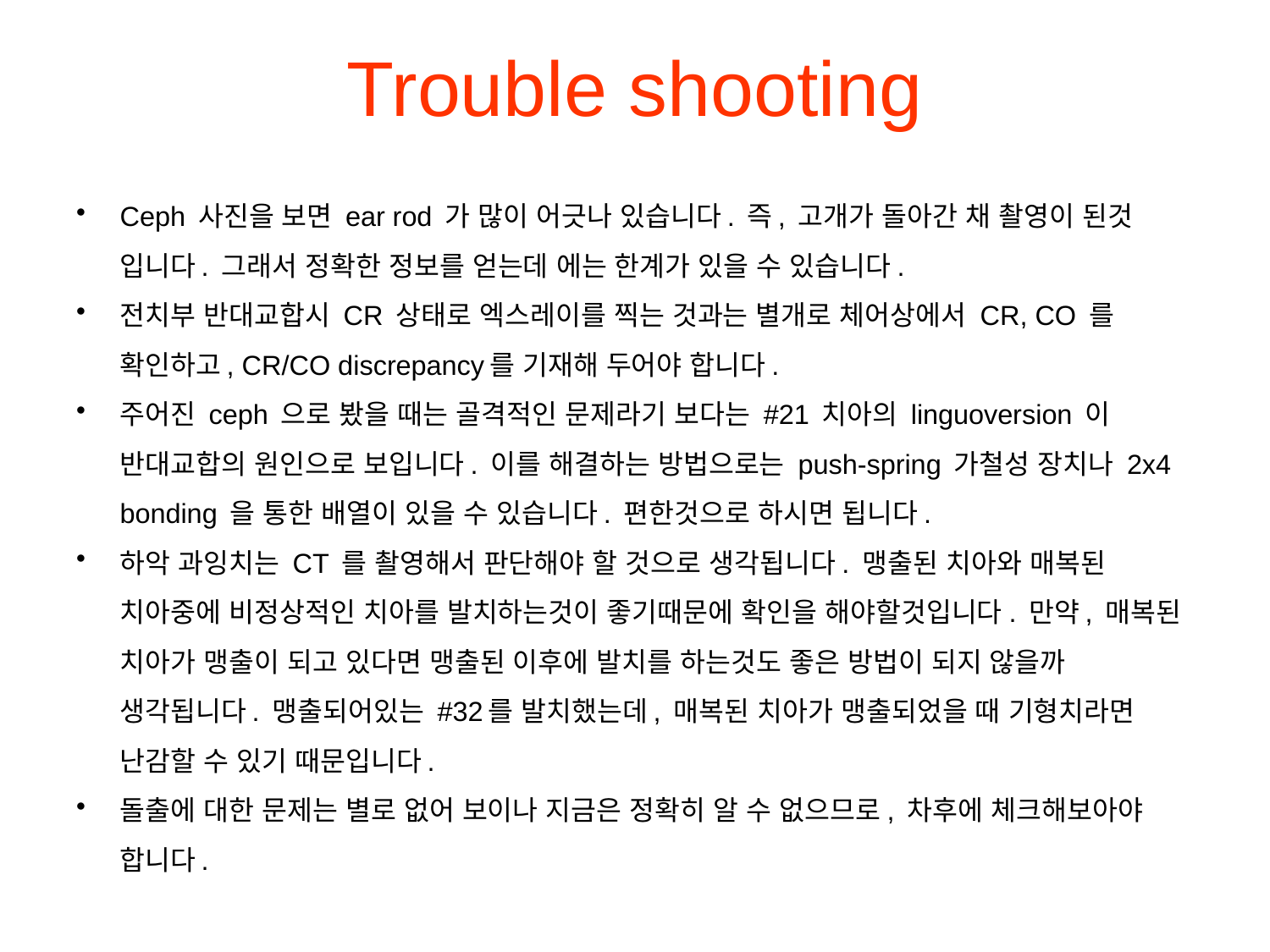

# Trouble shooting
Ceph 사진을 보면 ear rod 가 많이 어긋나 있습니다. 즉, 고개가 돌아간 채 촬영이 된것 입니다. 그래서 정확한 정보를 얻는데 에는 한계가 있을 수 있습니다.
전치부 반대교합시 CR 상태로 엑스레이를 찍는 것과는 별개로 체어상에서 CR, CO 를 확인하고, CR/CO discrepancy를 기재해 두어야 합니다.
주어진 ceph 으로 봤을 때는 골격적인 문제라기 보다는 #21 치아의 linguoversion 이 반대교합의 원인으로 보입니다. 이를 해결하는 방법으로는 push-spring 가철성 장치나 2x4 bonding 을 통한 배열이 있을 수 있습니다. 편한것으로 하시면 됩니다.
하악 과잉치는 CT 를 촬영해서 판단해야 할 것으로 생각됩니다. 맹출된 치아와 매복된 치아중에 비정상적인 치아를 발치하는것이 좋기때문에 확인을 해야할것입니다. 만약, 매복된 치아가 맹출이 되고 있다면 맹출된 이후에 발치를 하는것도 좋은 방법이 되지 않을까 생각됩니다. 맹출되어있는 #32를 발치했는데, 매복된 치아가 맹출되었을 때 기형치라면 난감할 수 있기 때문입니다.
돌출에 대한 문제는 별로 없어 보이나 지금은 정확히 알 수 없으므로, 차후에 체크해보아야 합니다.